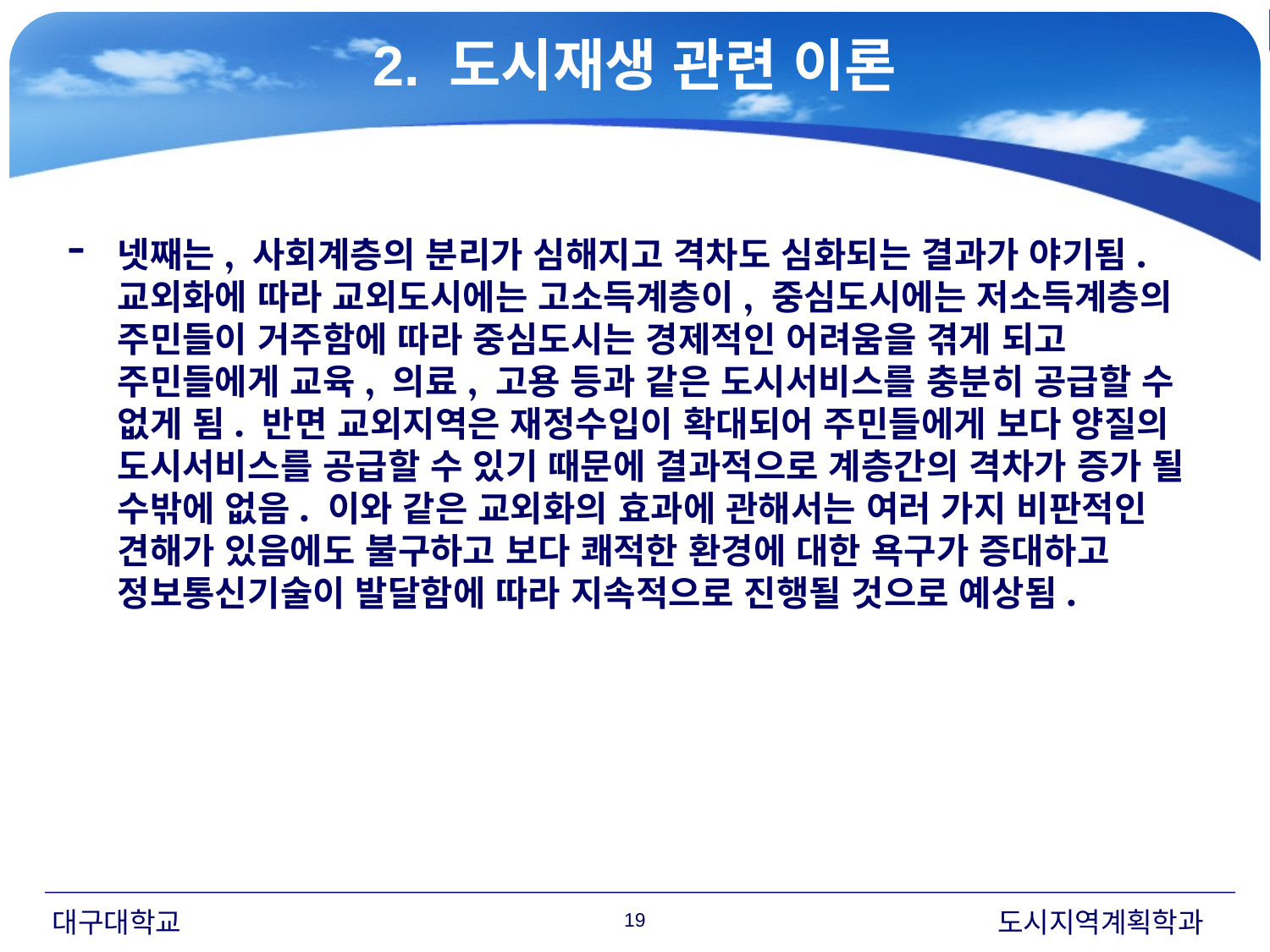

2. 도시재생 관련 이론
넷째는, 사회계층의 분리가 심해지고 격차도 심화되는 결과가 야기됨. 교외화에 따라 교외도시에는 고소득계층이, 중심도시에는 저소득계층의 주민들이 거주함에 따라 중심도시는 경제적인 어려움을 겪게 되고 주민들에게 교육, 의료, 고용 등과 같은 도시서비스를 충분히 공급할 수 없게 됨. 반면 교외지역은 재정수입이 확대되어 주민들에게 보다 양질의 도시서비스를 공급할 수 있기 때문에 결과적으로 계층간의 격차가 증가 될 수밖에 없음. 이와 같은 교외화의 효과에 관해서는 여러 가지 비판적인 견해가 있음에도 불구하고 보다 쾌적한 환경에 대한 욕구가 증대하고 정보통신기술이 발달함에 따라 지속적으로 진행될 것으로 예상됨.